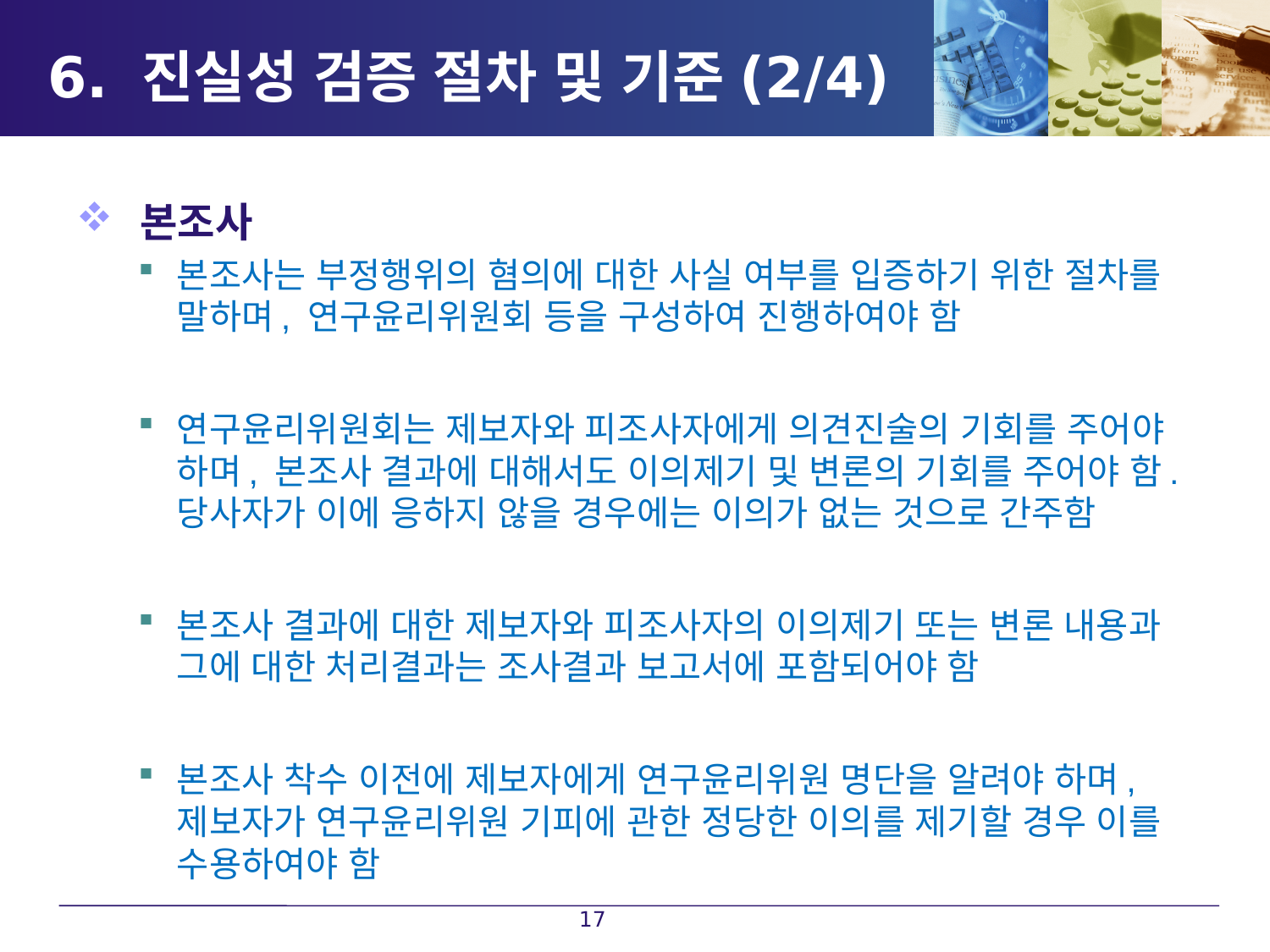

# 6. 진실성 검증 절차 및 기준(2/4)
 본조사
본조사는 부정행위의 혐의에 대한 사실 여부를 입증하기 위한 절차를 말하며, 연구윤리위원회 등을 구성하여 진행하여야 함

연구윤리위원회는 제보자와 피조사자에게 의견진술의 기회를 주어야 하며, 본조사 결과에 대해서도 이의제기 및 변론의 기회를 주어야 함. 당사자가 이에 응하지 않을 경우에는 이의가 없는 것으로 간주함

본조사 결과에 대한 제보자와 피조사자의 이의제기 또는 변론 내용과 그에 대한 처리결과는 조사결과 보고서에 포함되어야 함

본조사 착수 이전에 제보자에게 연구윤리위원 명단을 알려야 하며, 제보자가 연구윤리위원 기피에 관한 정당한 이의를 제기할 경우 이를 수용하여야 함
17